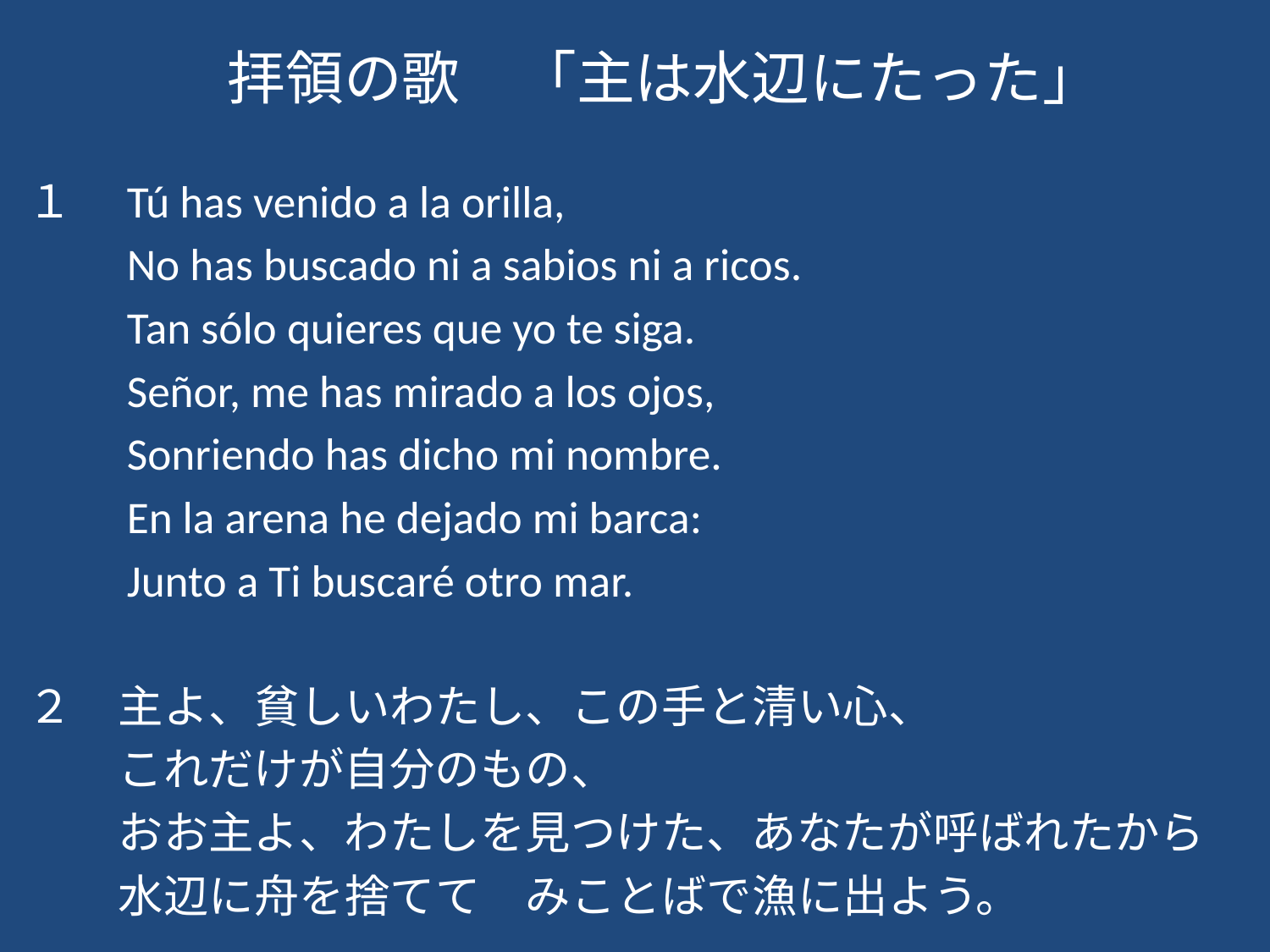

# 拝領の歌　「主は水辺にたった」
１　Tú has venido a la orilla,
　　No has buscado ni a sabios ni a ricos.
　　Tan sólo quieres que yo te siga.
　　Señor, me has mirado a los ojos,
　　Sonriendo has dicho mi nombre.
　　En la arena he dejado mi barca:
　　Junto a Ti buscaré otro mar.

２　主よ、貧しいわたし、この手と清い心、
　　これだけが自分のもの、
　　おお主よ、わたしを見つけた、あなたが呼ばれたから
　　水辺に舟を捨てて　みことばで漁に出よう。